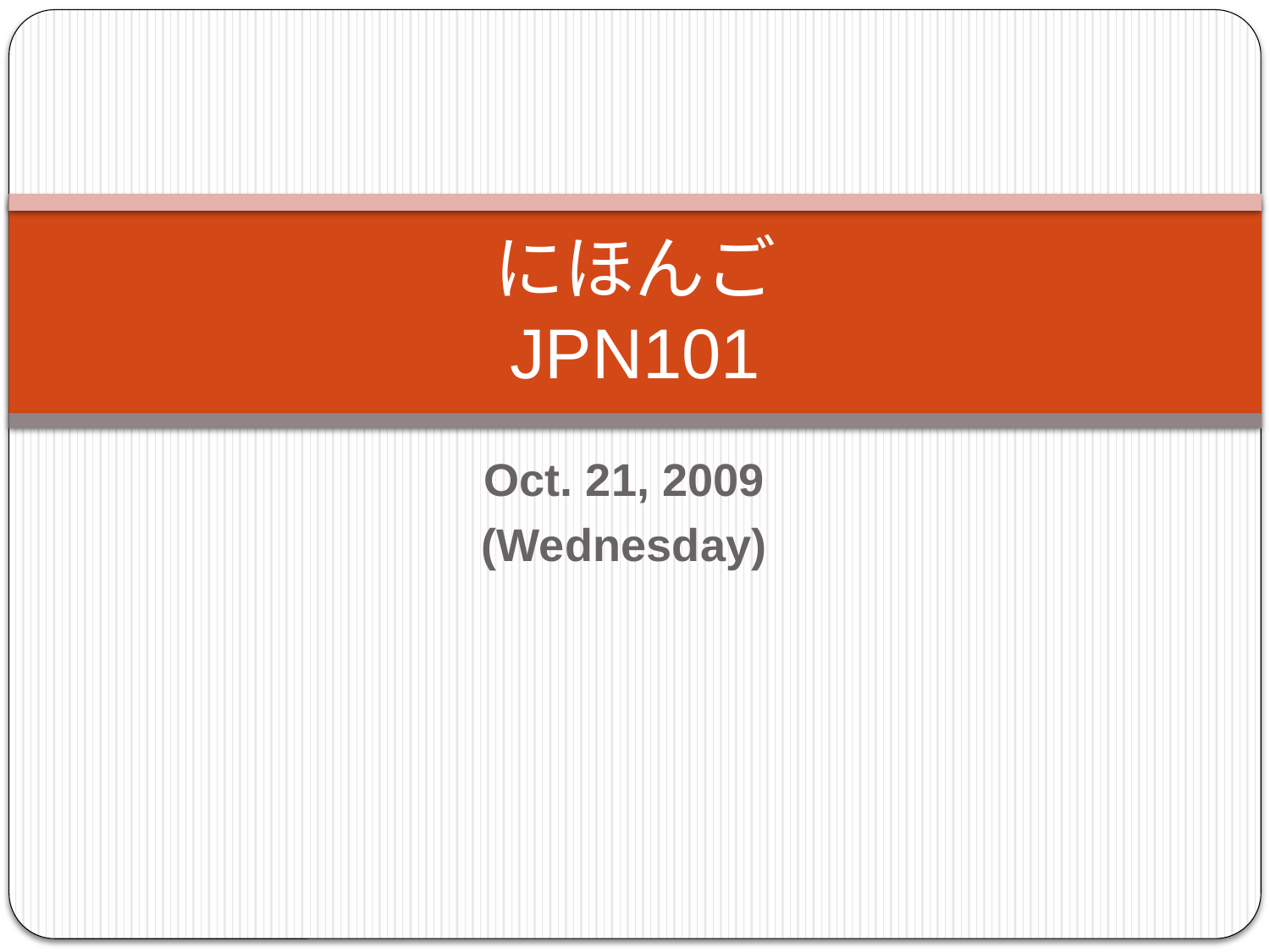

# にほんご JPN101
Oct. 21, 2009
(Wednesday)